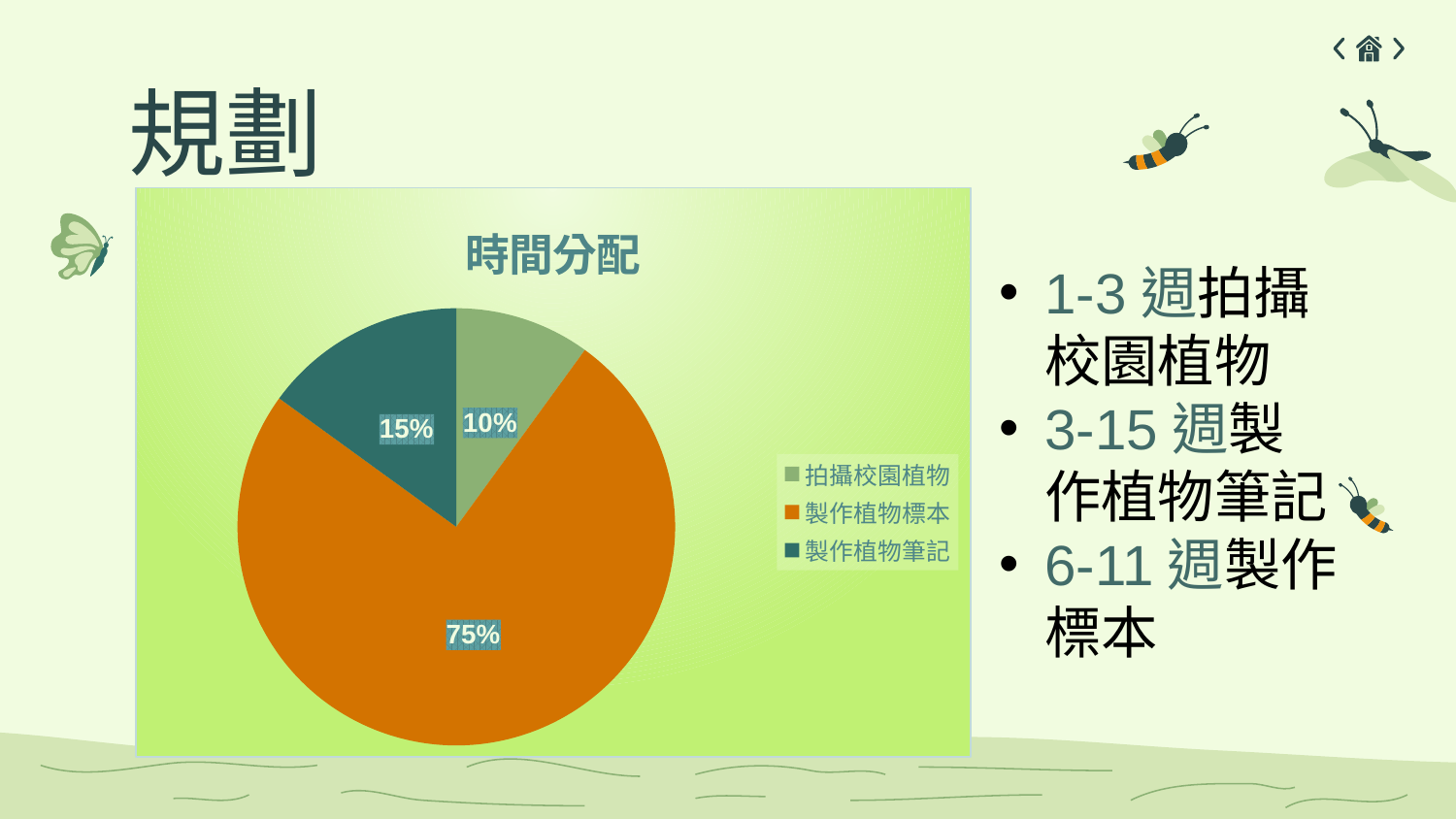

規劃

### Chart: 時間分配

| Category | 銷售 |
|---|---|
| 拍攝校園植物 | 1.0 |
| 製作植物標本 | 7.5 |
| 製作植物筆記 | 1.5 |

1-3週拍攝校園植物
3-15週製作植物筆記
6-11週製作標本